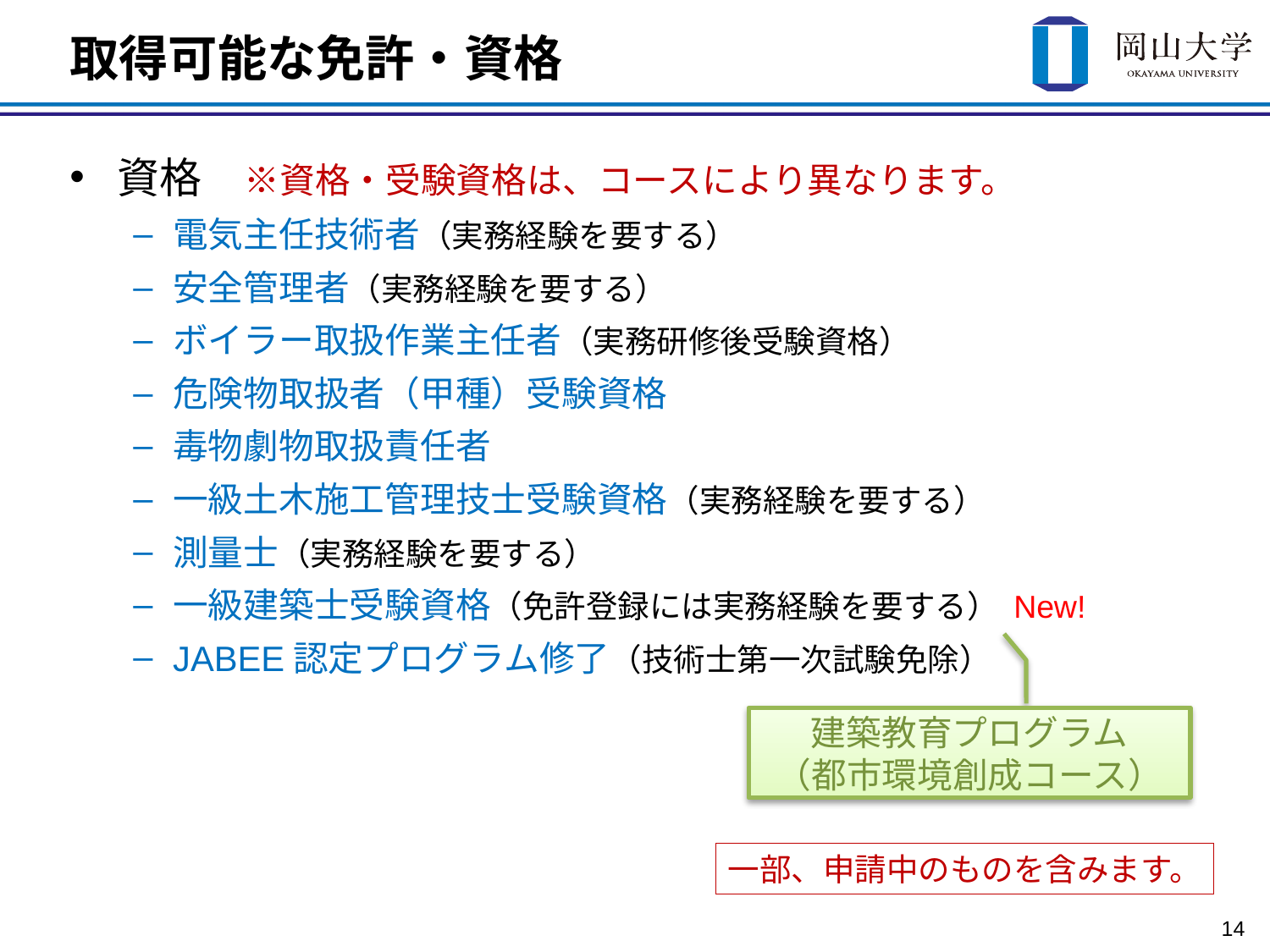

# 取得可能な免許・資格
資格　※資格・受験資格は、コースにより異なります。
電気主任技術者（実務経験を要する）
安全管理者（実務経験を要する）
ボイラー取扱作業主任者（実務研修後受験資格）
危険物取扱者（甲種）受験資格
毒物劇物取扱責任者
一級土木施工管理技士受験資格（実務経験を要する）
測量士（実務経験を要する）
一級建築士受験資格（免許登録には実務経験を要する） New!
JABEE認定プログラム修了（技術士第一次試験免除）
建築教育プログラム
（都市環境創成コース）
一部、申請中のものを含みます。
14